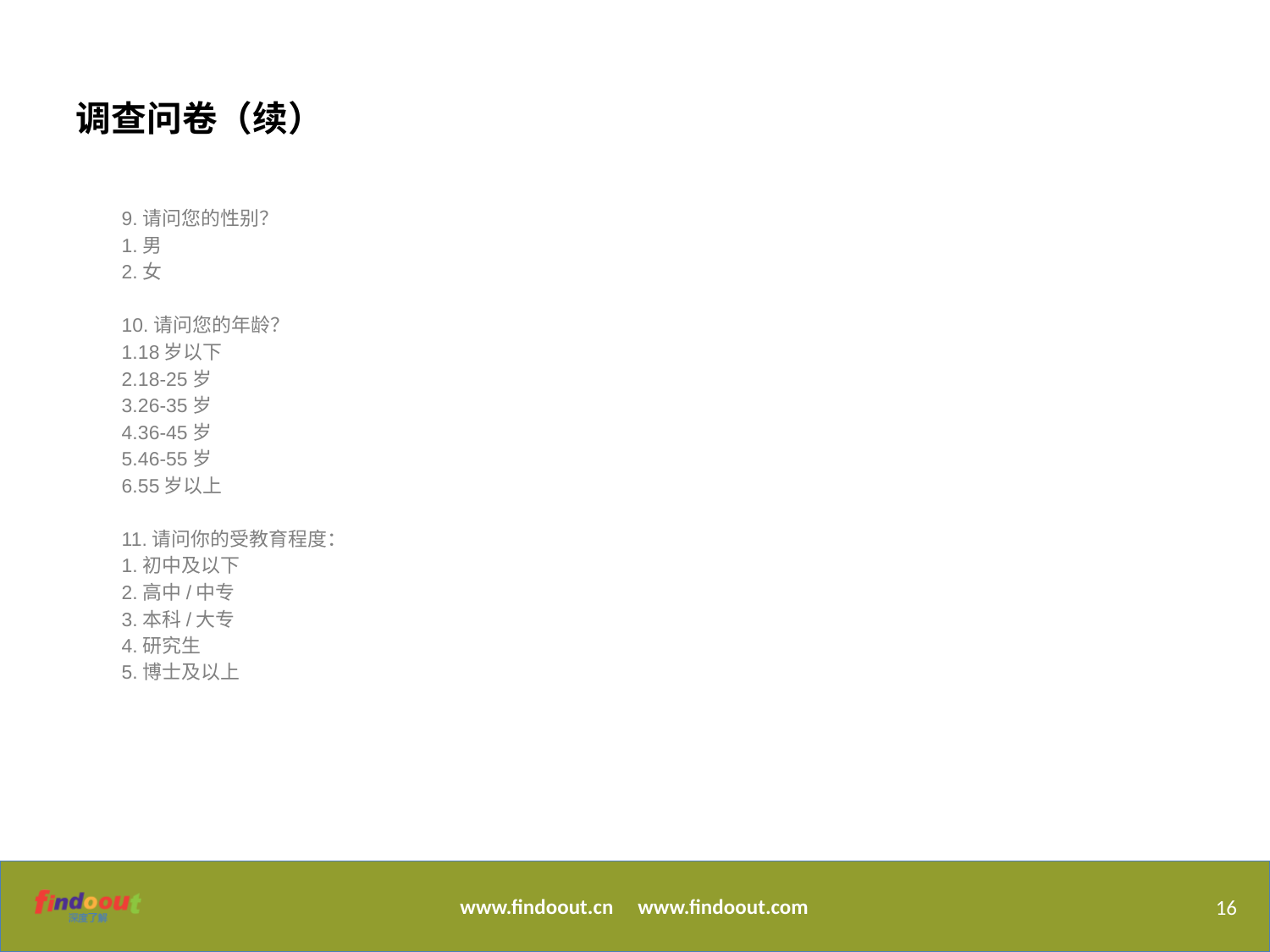

调查问卷（续）
9.请问您的性别？
1.男
2.女

10.请问您的年龄？
1.18岁以下
2.18-25岁
3.26-35岁
4.36-45岁
5.46-55岁
6.55岁以上

11.请问你的受教育程度：
1.初中及以下
2.高中/中专
3.本科/大专
4.研究生
5.博士及以上

16